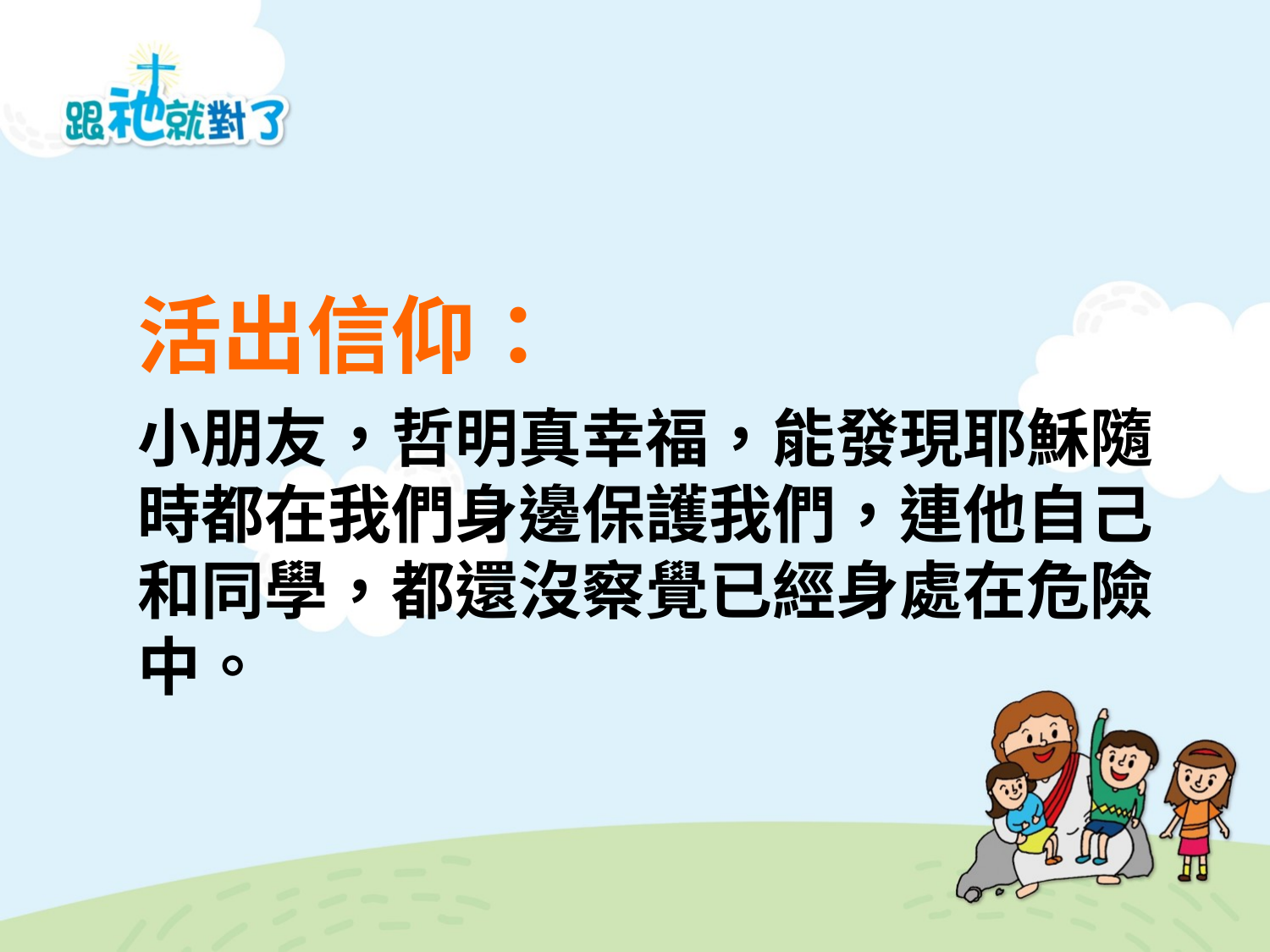

活出信仰：
小朋友，哲明真幸福，能發現耶穌隨時都在我們身邊保護我們，連他自己和同學，都還沒察覺已經身處在危險中。